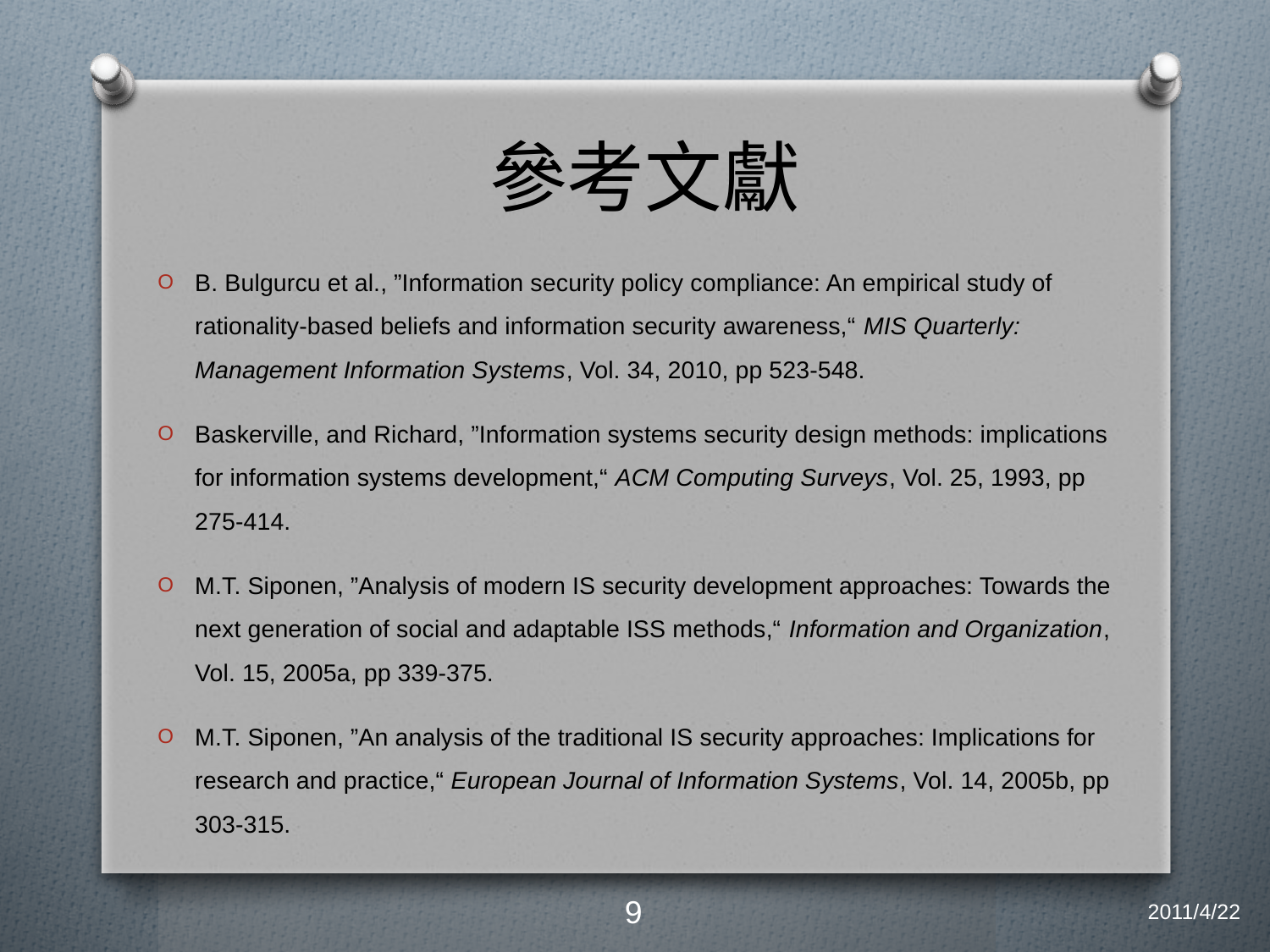

# 參考文獻
B. Bulgurcu et al., ”Information security policy compliance: An empirical study of rationality-based beliefs and information security awareness,“ MIS Quarterly: Management Information Systems, Vol. 34, 2010, pp 523-548.
Baskerville, and Richard, ”Information systems security design methods: implications for information systems development,“ ACM Computing Surveys, Vol. 25, 1993, pp 275-414.
M.T. Siponen, ”Analysis of modern IS security development approaches: Towards the next generation of social and adaptable ISS methods,“ Information and Organization, Vol. 15, 2005a, pp 339-375.
M.T. Siponen, ”An analysis of the traditional IS security approaches: Implications for research and practice,“ European Journal of Information Systems, Vol. 14, 2005b, pp 303-315.

9
2011/4/22